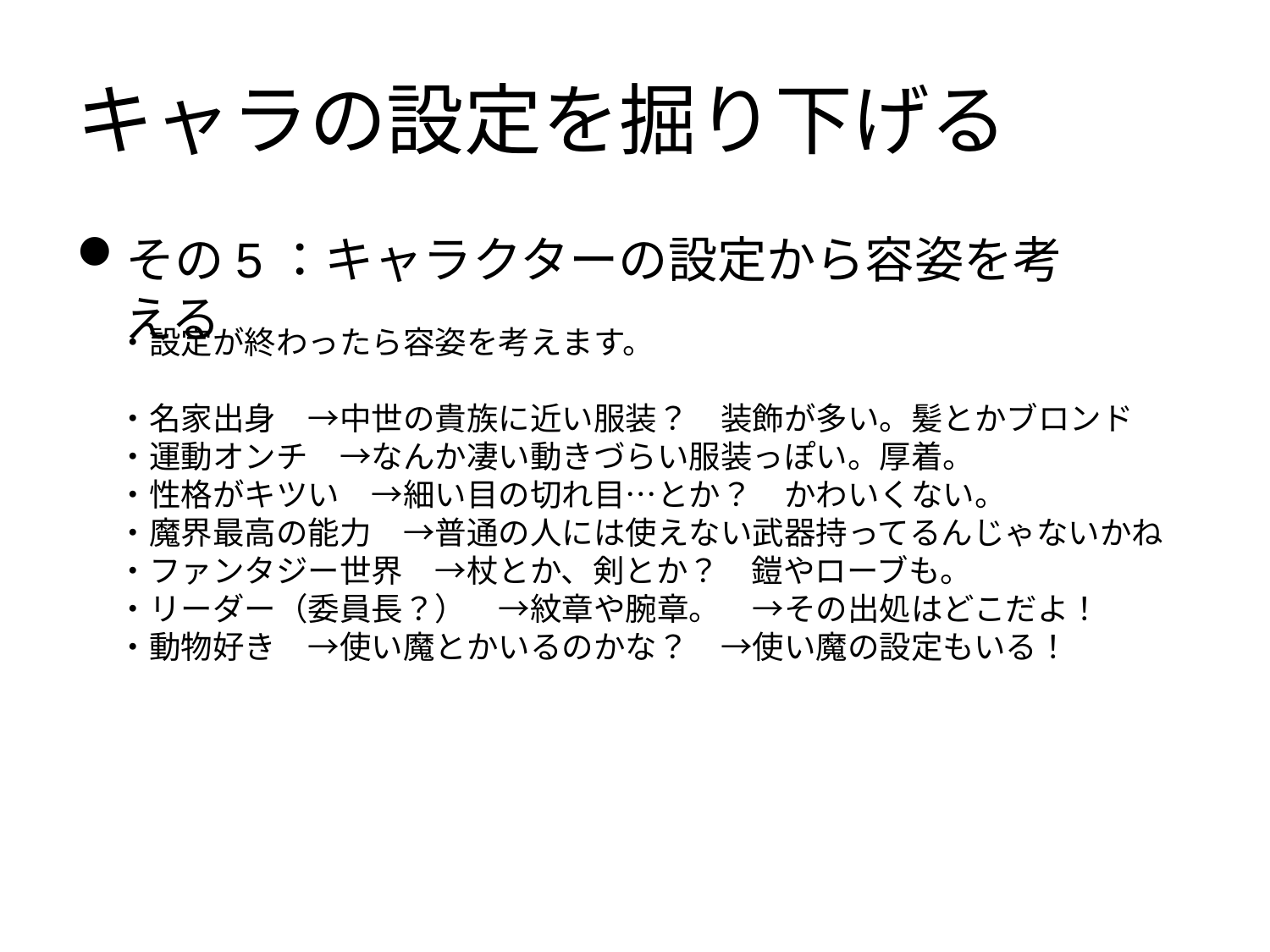

# キャラの設定を掘り下げる
その5：キャラクターの設定から容姿を考える
・設定が終わったら容姿を考えます。

・名家出身　→中世の貴族に近い服装？　装飾が多い。髪とかブロンド
・運動オンチ　→なんか凄い動きづらい服装っぽい。厚着。
・性格がキツい　→細い目の切れ目…とか？　かわいくない。
・魔界最高の能力　→普通の人には使えない武器持ってるんじゃないかね
・ファンタジー世界　→杖とか、剣とか？　鎧やローブも。
・リーダー（委員長？）　→紋章や腕章。　→その出処はどこだよ！
・動物好き　→使い魔とかいるのかな？　→使い魔の設定もいる！